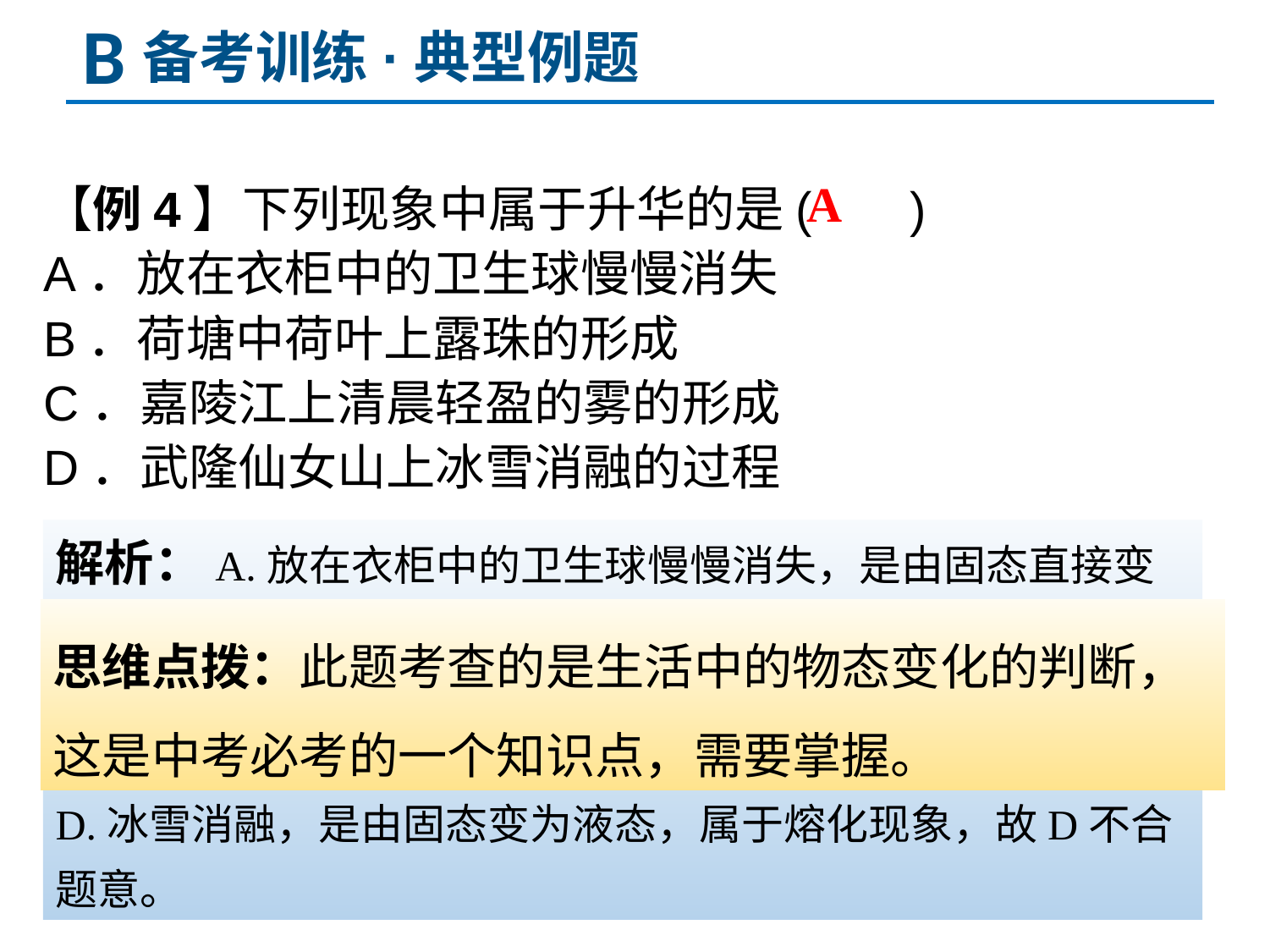

B
备考训练·典型例题
【例4】下列现象中属于升华的是( 　 )
A．放在衣柜中的卫生球慢慢消失
B．荷塘中荷叶上露珠的形成
C．嘉陵江上清晨轻盈的雾的形成
D．武隆仙女山上冰雪消融的过程
A
解析：A.放在衣柜中的卫生球慢慢消失，是由固态直接变为气态，属于升华现象，故A符合题意；B.露珠是空气中的水蒸气遇冷液化形成的液态小水滴，故B不合题意；C.雾是空气中的水蒸气遇冷液化形成的液态小水滴，故C不合题意；D.冰雪消融，是由固态变为液态，属于熔化现象，故D不合题意。
思维点拨：此题考查的是生活中的物态变化的判断，这是中考必考的一个知识点，需要掌握。